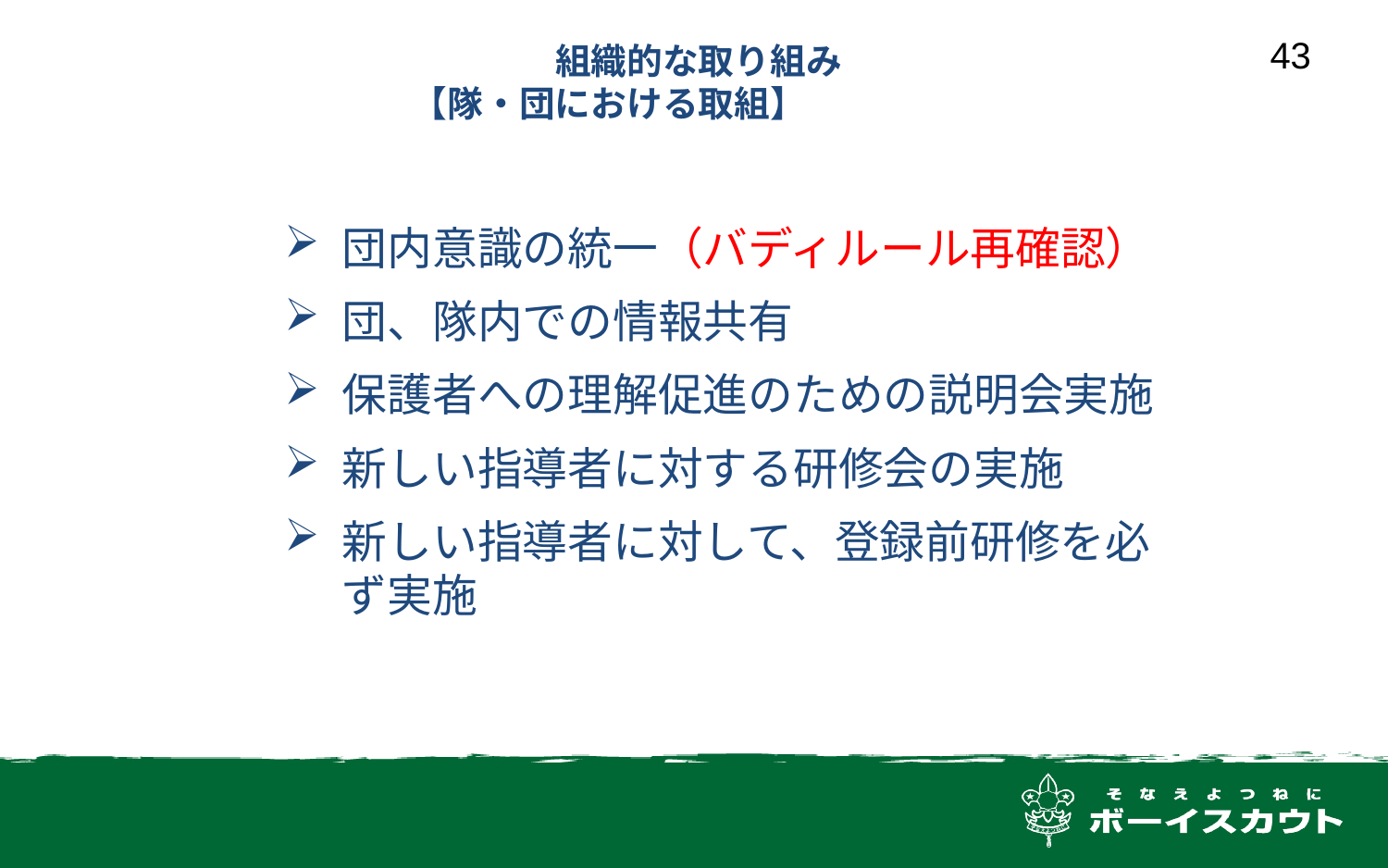

組織的な取り組み
【隊・団における取組】
43
団内意識の統一（バディルール再確認）
団、隊内での情報共有
保護者への理解促進のための説明会実施
新しい指導者に対する研修会の実施
新しい指導者に対して、登録前研修を必ず実施